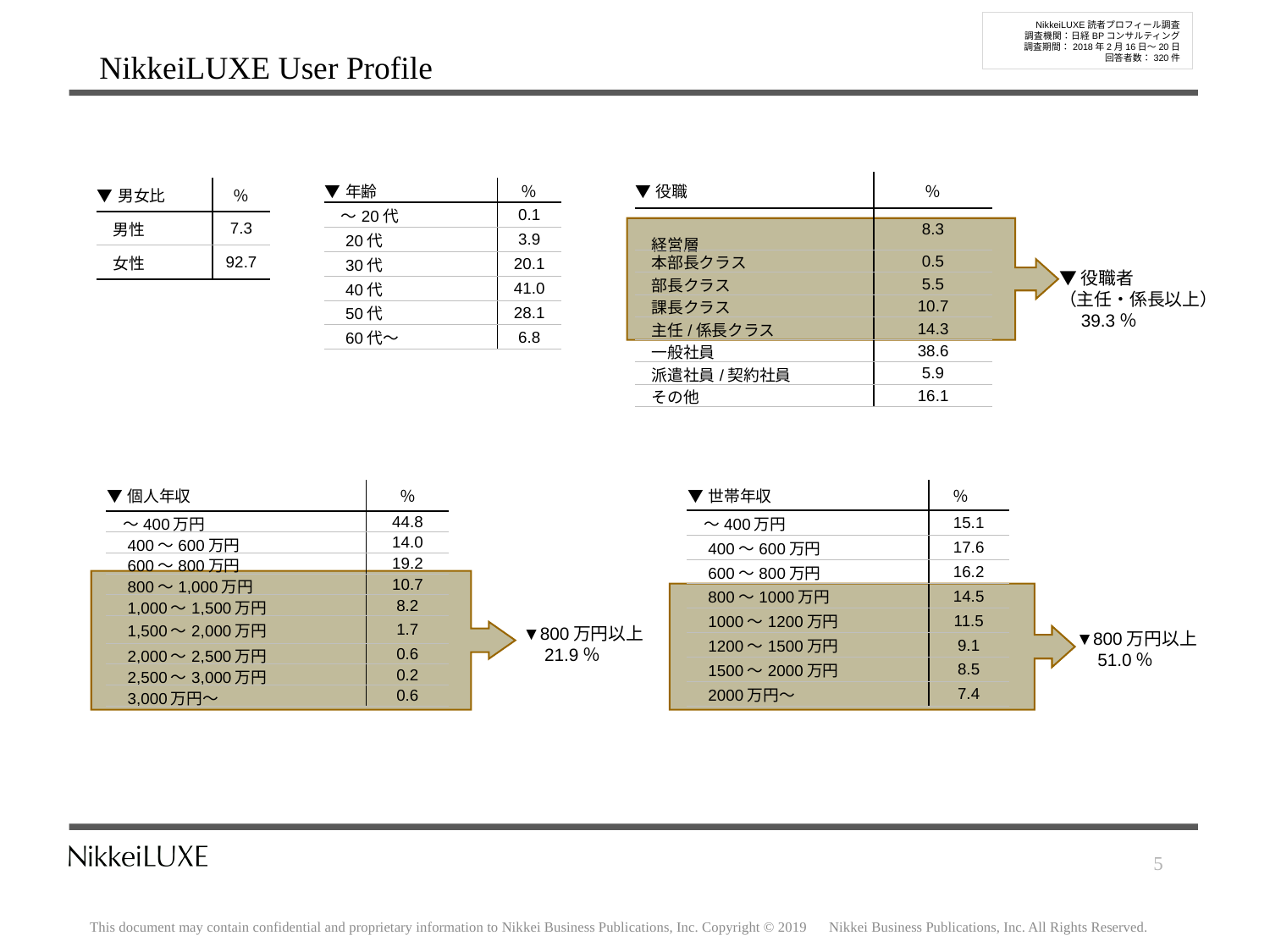

NikkeiLUXE読者プロフィール調査
調査機関：日経BPコンサルティング
調査期間：2018年2月16日～20日
回答者数：320件
NikkeiLUXE User Profile
| ▼役職 | ％ |
| --- | --- |
| 経営層 | 8.3 |
| 本部長クラス | 0.5 |
| 部長クラス | 5.5 |
| 課長クラス | 10.7 |
| 主任/係長クラス | 14.3 |
| 一般社員 | 38.6 |
| 派遣社員/契約社員 | 5.9 |
| その他 | 16.1 |
| ▼男女比 | ％ |
| --- | --- |
| 男性 | 7.3 |
| 女性 | 92.7 |
| ▼年齢 | ％ |
| --- | --- |
| ～20代 | 0.1 |
| 20代 | 3.9 |
| 30代 | 20.1 |
| 40代 | 41.0 |
| 50代 | 28.1 |
| 60代～ | 6.8 |

▼役職者
（主任・係長以上）
　39.3％
| ▼個人年収 | ％ |
| --- | --- |
| ～400万円 | 44.8 |
| 400～600万円 | 14.0 |
| 600～800万円 | 19.2 |
| 800～1,000万円 | 10.7 |
| 1,000～1,500万円 | 8.2 |
| 1,500～2,000万円 | 1.7 |
| 2,000～2,500万円 | 0.6 |
| 2,500～3,000万円 | 0.2 |
| 3,000万円～ | 0.6 |
| ▼世帯年収 | ％ |
| --- | --- |
| ～400万円 | 15.1 |
| 400～600万円 | 17.6 |
| 600～800万円 | 16.2 |
| 800～1000万円 | 14.5 |
| 1000～1200万円 | 11.5 |
| 1200～1500万円 | 9.1 |
| 1500～2000万円 | 8.5 |
| 2000万円～ | 7.4 |

▼800万円以上
　21.9％
▼800万円以上
　51.0％
5
This document may contain confidential and proprietary information to Nikkei Business Publications, Inc. Copyright © 2019　Nikkei Business Publications, Inc. All Rights Reserved.